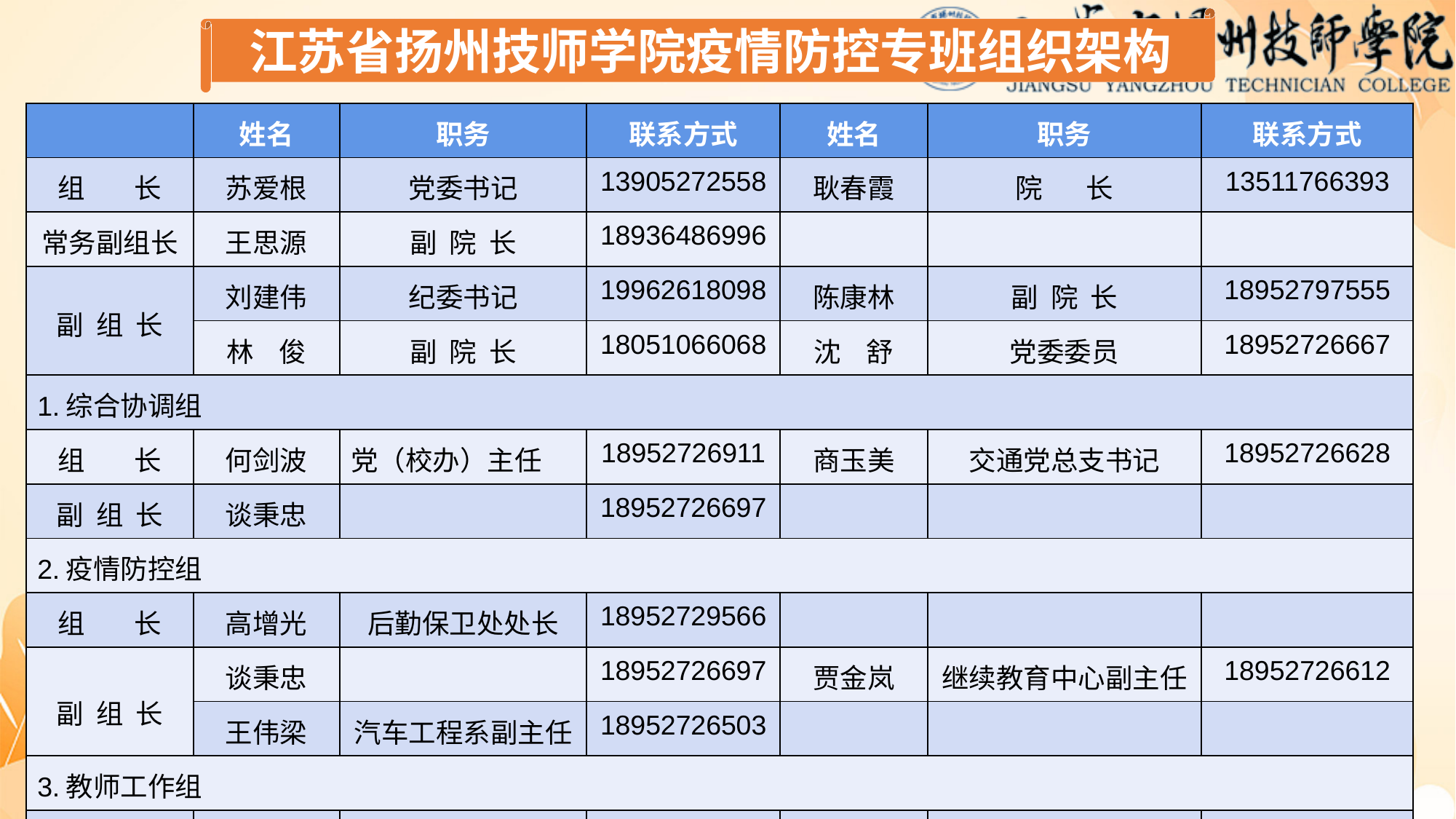

江苏省扬州技师学院疫情防控专班组织架构

|  | 姓名 | 职务 | 联系方式 | 姓名 | 职务 | 联系方式 |
| --- | --- | --- | --- | --- | --- | --- |
| 组 长 | 苏爱根 | 党委书记 | 13905272558 | 耿春霞 | 院 长 | 13511766393 |
| 常务副组长 | 王思源 | 副 院 长 | 18936486996 |  |  |  |
| 副 组 长 | 刘建伟 | 纪委书记 | 19962618098 | 陈康林 | 副 院 长 | 18952797555 |
|  | 林 俊 | 副 院 长 | 18051066068 | 沈 舒 | 党委委员 | 18952726667 |
| 1.综合协调组 |  |  |  |  |  |  |
| 组 长 | 何剑波 | 党（校办）主任 | 18952726911 | 商玉美 | 交通党总支书记 | 18952726628 |
| 副 组 长 | 谈秉忠 |  | 18952726697 |  |  |  |
| 2.疫情防控组 |  |  |  |  |  |  |
| 组 长 | 高增光 | 后勤保卫处处长 | 18952729566 |  |  |  |
| 副 组 长 | 谈秉忠 |  | 18952726697 | 贾金岚 | 继续教育中心副主任 | 18952726612 |
|  | 王伟梁 | 汽车工程系副主任 | 18952726503 |  |  |  |
| 3.教师工作组 |  |  |  |  |  |  |
| 组 长 | 陈树琴 | 人力资源处副处长 | 18952726620 |  |  |  |
| 副 组 长 | 王劲锋 | 教务处处长 | 18952726585 | 王美宽 | 交通工程系主任 | 18952729633 |